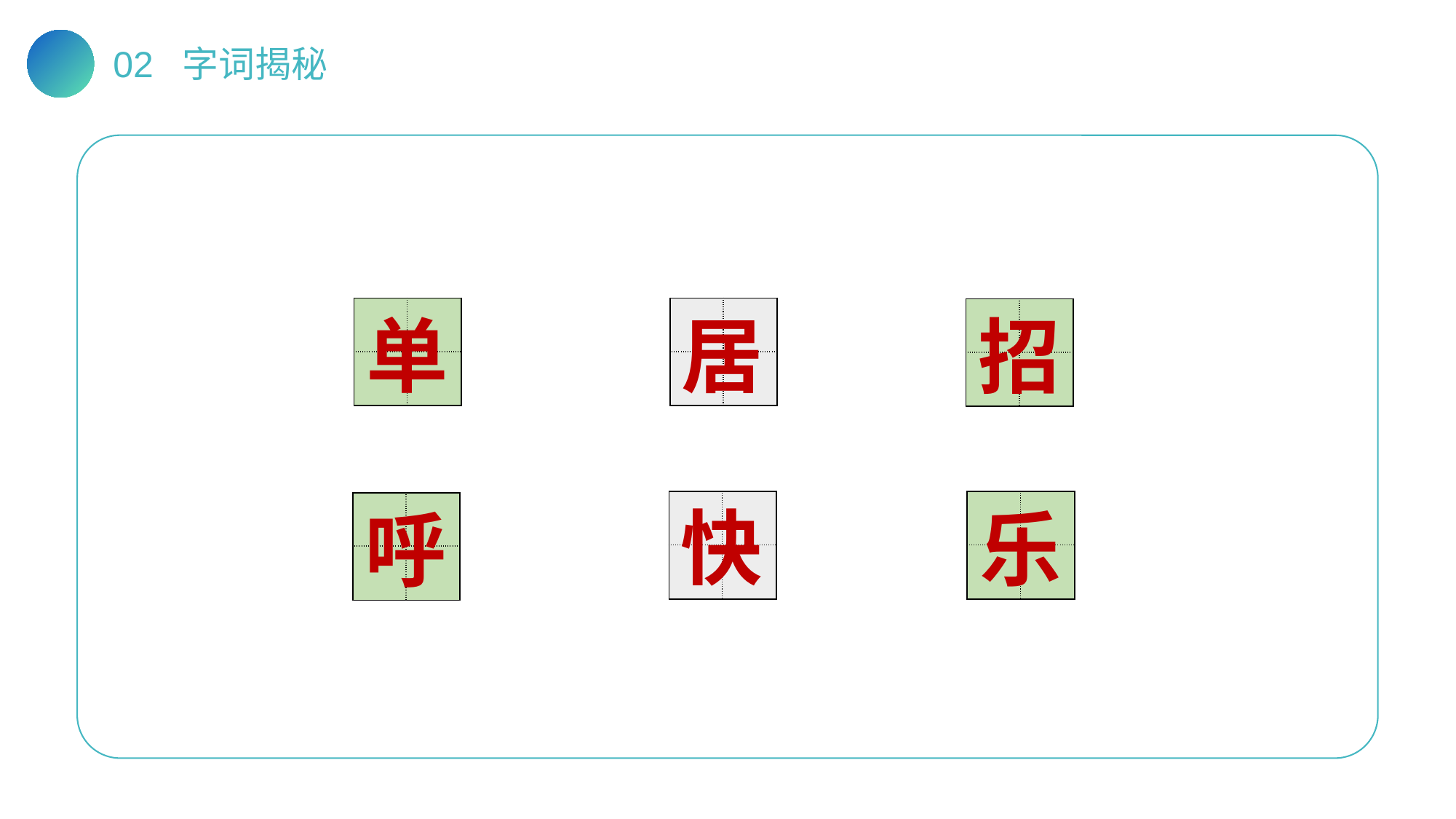

02  字词揭秘

|  |  |
| --- | --- |
|  |  |
|  |  |
| --- | --- |
|  |  |
居
|  |  |
| --- | --- |
|  |  |
单
招
快
|  |  |
| --- | --- |
|  |  |
|  |  |
| --- | --- |
|  |  |
乐
|  |  |
| --- | --- |
|  |  |
呼